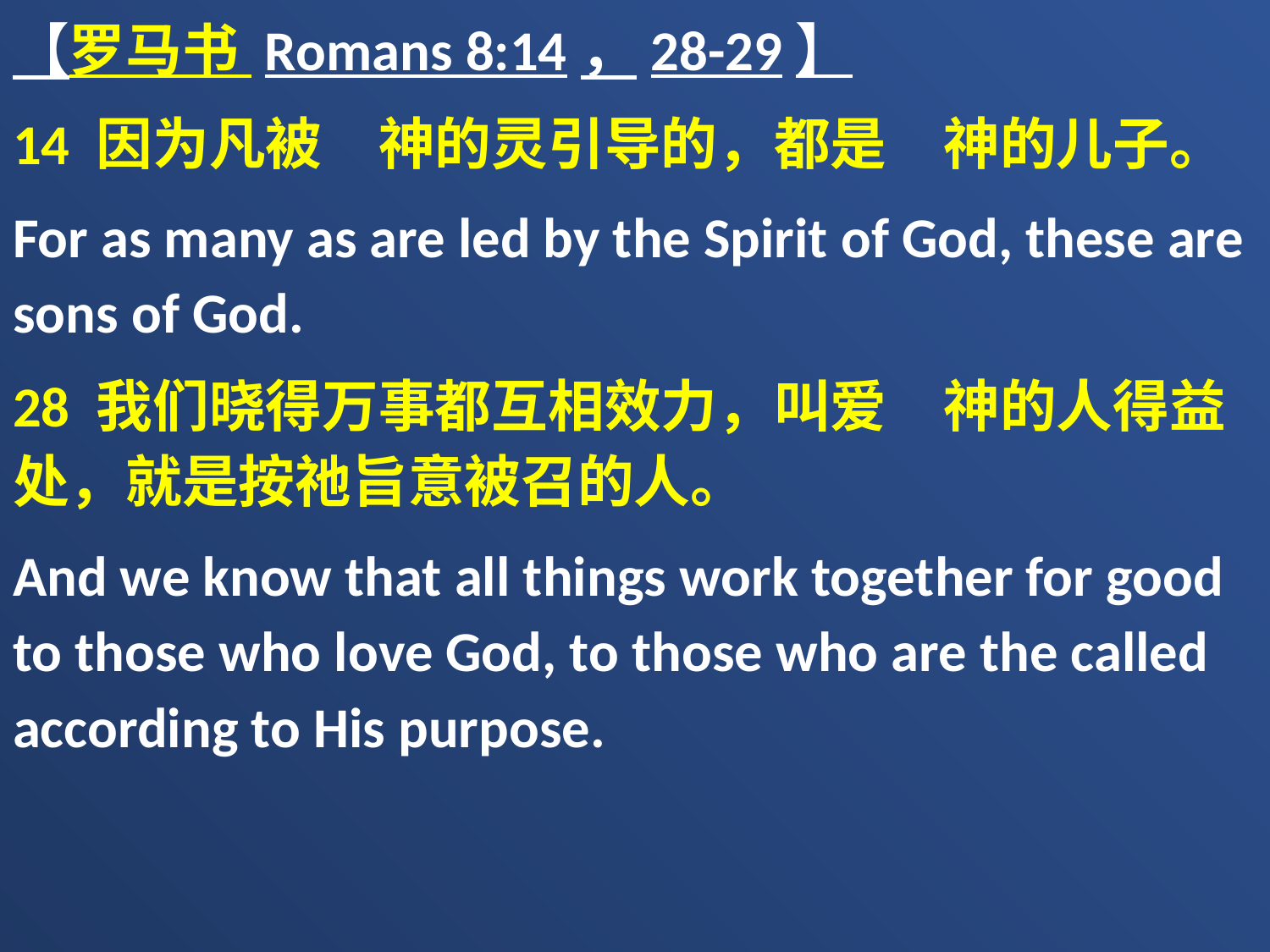

【罗马书 Romans 8:14，28-29】
14 因为凡被　神的灵引导的，都是　神的儿子。
For as many as are led by the Spirit of God, these are sons of God.
28 我们晓得万事都互相效力，叫爱　神的人得益处，就是按祂旨意被召的人。
And we know that all things work together for good to those who love God, to those who are the called according to His purpose.